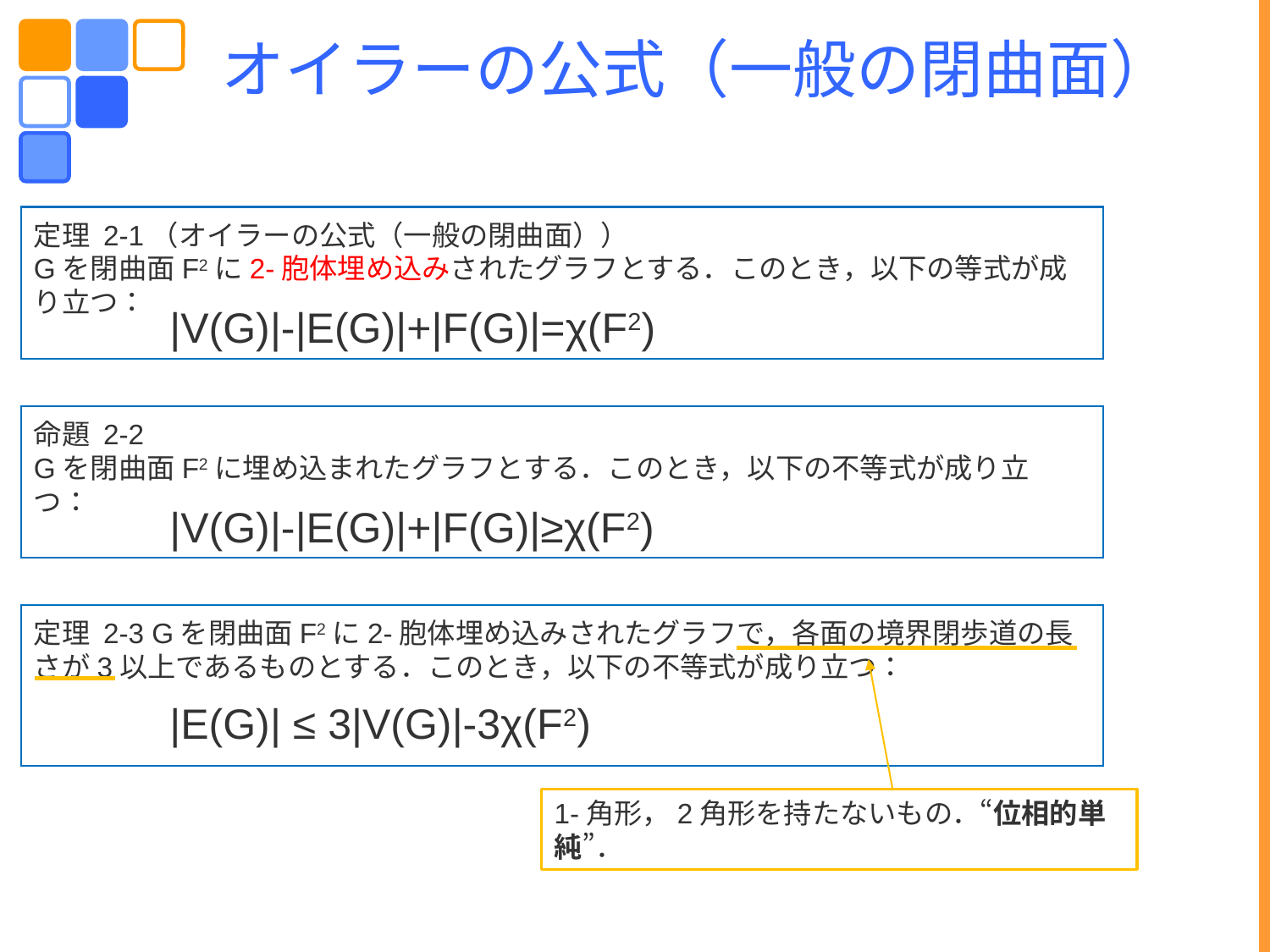

オイラーの公式（一般の閉曲面）

定理 2-1（オイラーの公式（一般の閉曲面））
Gを閉曲面F2に2-胞体埋め込みされたグラフとする．このとき，以下の等式が成り立つ：
 |V(G)|-|E(G)|+|F(G)|=χ(F2)

命題 2-2
Gを閉曲面F2に埋め込まれたグラフとする．このとき，以下の不等式が成り立つ：
 |V(G)|-|E(G)|+|F(G)|≥χ(F2)

定理 2-3 Gを閉曲面F2に2-胞体埋め込みされたグラフで，各面の境界閉歩道の長さが3以上であるものとする．このとき，以下の不等式が成り立つ：
 |E(G)| ≤ 3|V(G)|-3χ(F2)
1-角形，2角形を持たないもの．“位相的単純”．